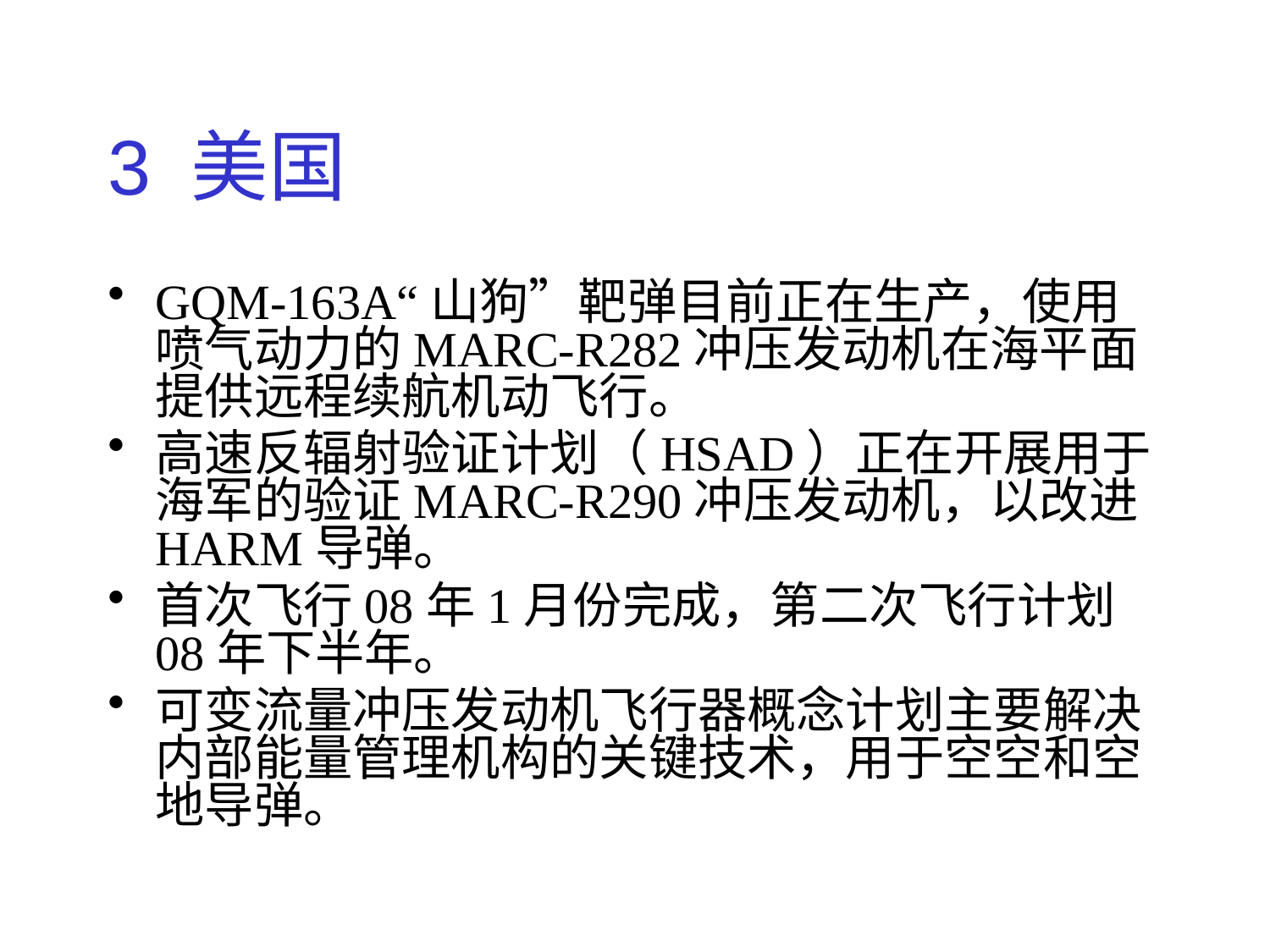

# 3 美国
GQM-163A“山狗”靶弹目前正在生产，使用喷气动力的MARC-R282冲压发动机在海平面提供远程续航机动飞行。
高速反辐射验证计划（HSAD）正在开展用于海军的验证MARC-R290冲压发动机，以改进HARM导弹。
首次飞行08年1月份完成，第二次飞行计划08年下半年。
可变流量冲压发动机飞行器概念计划主要解决内部能量管理机构的关键技术，用于空空和空地导弹。